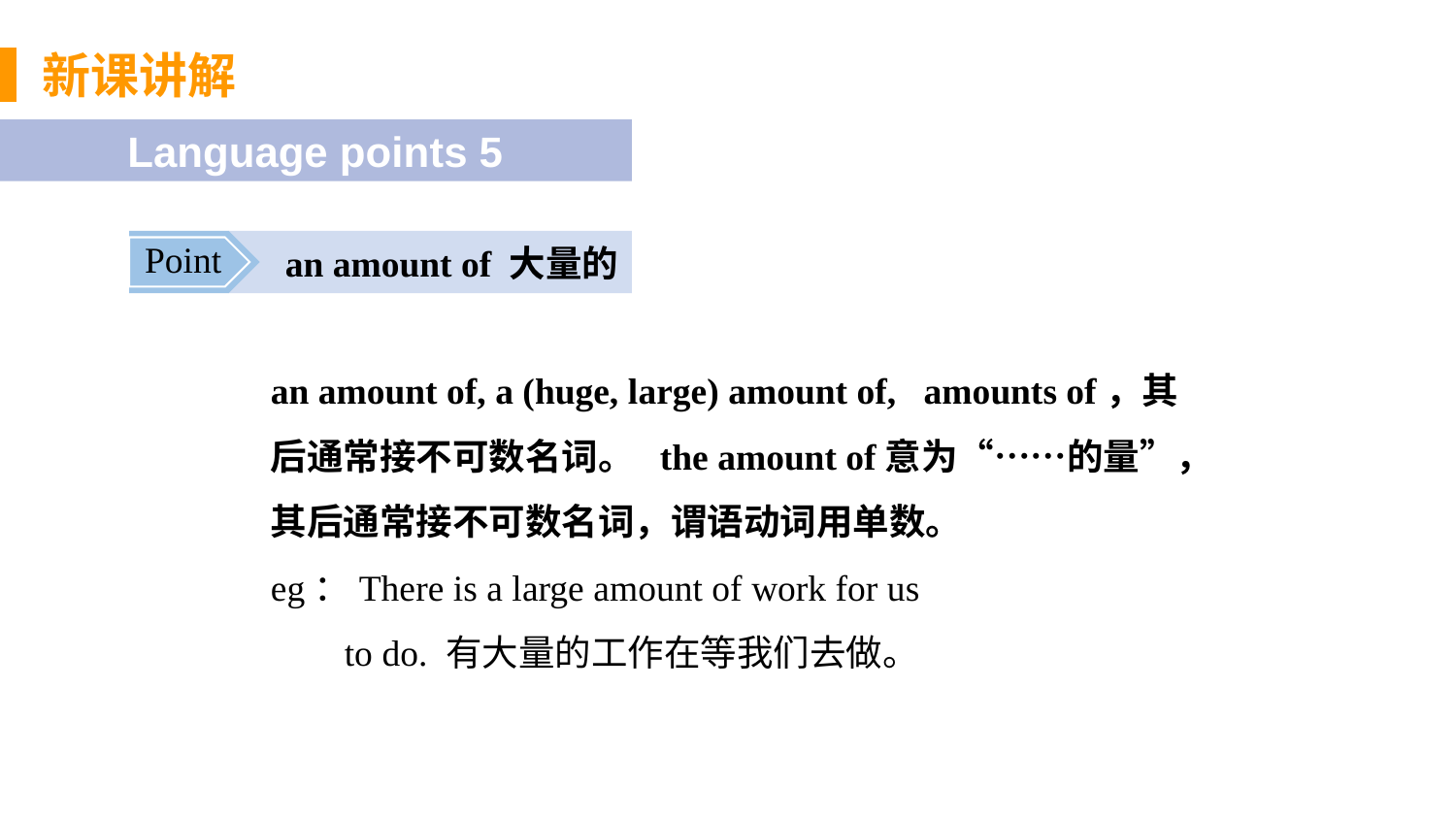

新课讲解

Language points 5

     an amount of 大量的

Point

an amount of, a (huge, large) amount of,   amounts of，其后通常接不可数名词。  the amount of意为“……的量”，其后通常接不可数名词，谓语动词用单数。
eg：There is a large amount of work for us
        to do. 有大量的工作在等我们去做。